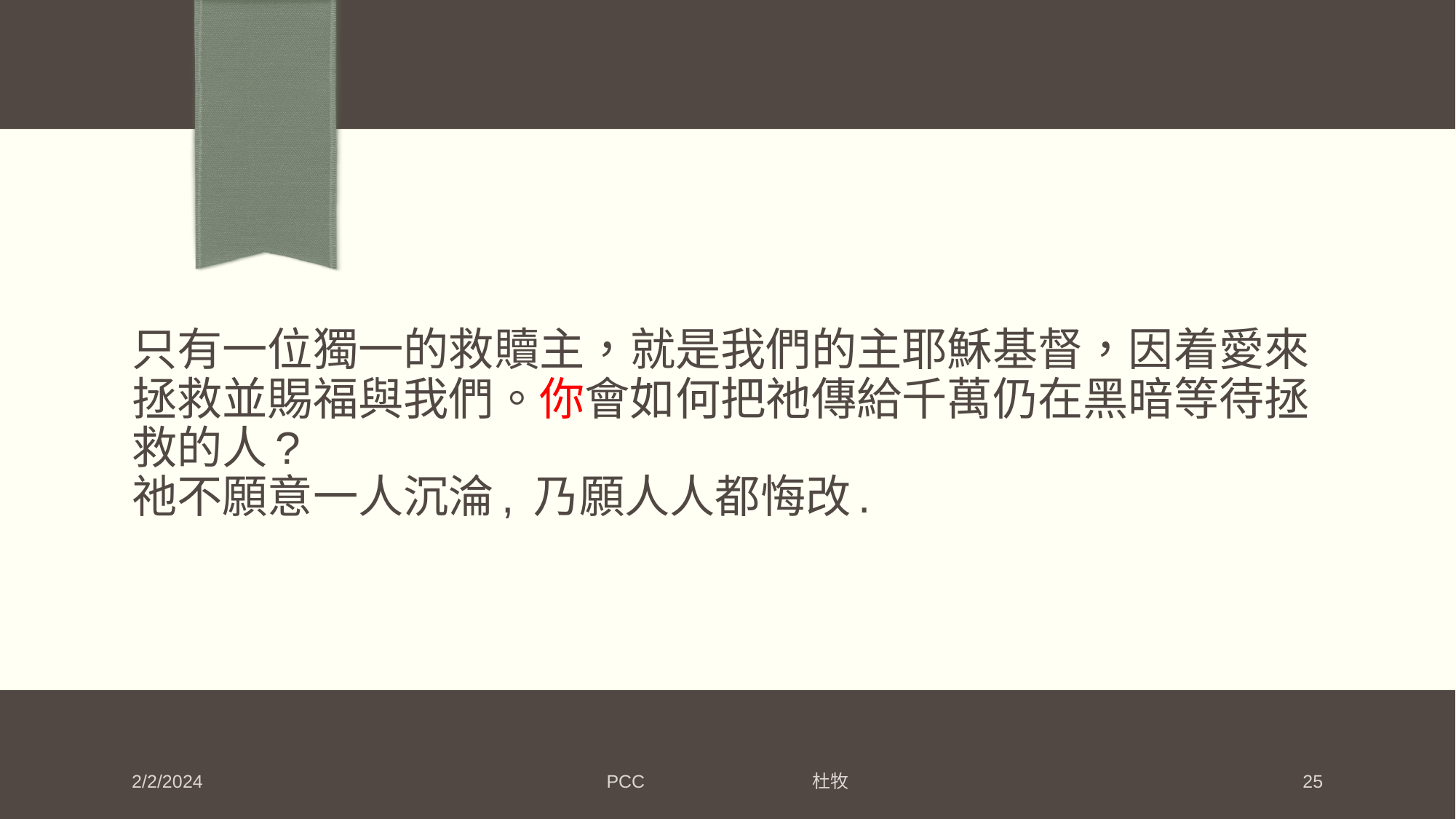

# 只有一位獨一的救贖主，就是我們的主耶穌基督，因着愛來拯救並賜福與我們。你會如何把祂傳給千萬仍在黑暗等待拯救的人? 祂不願意一人沉淪, 乃願人人都悔改.
PCC                                杜牧
2/2/2024
25